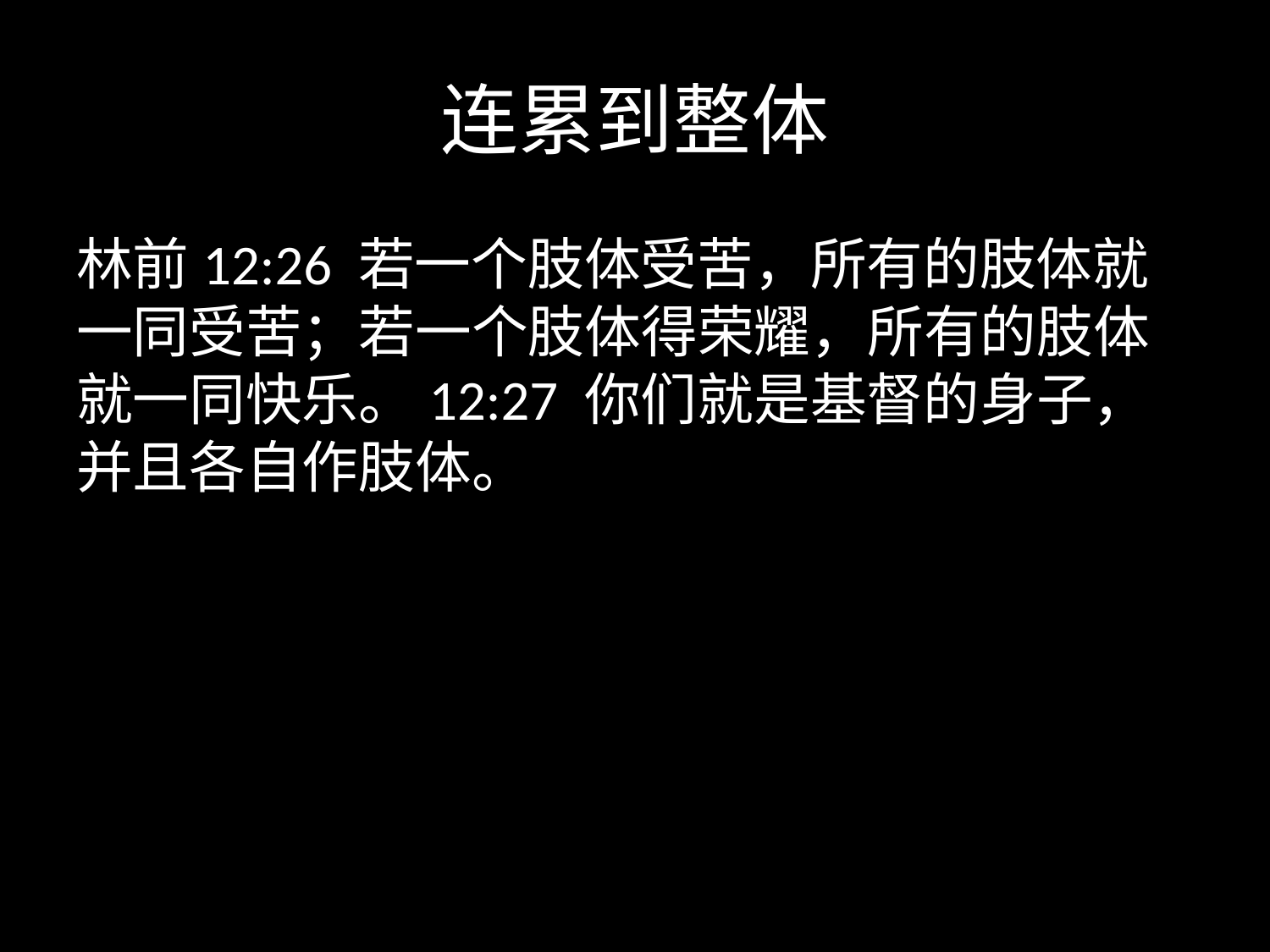

# 连累到整体
林前12:26 若一个肢体受苦，所有的肢体就一同受苦；若一个肢体得荣耀，所有的肢体就一同快乐。12:27 你们就是基督的身子，并且各自作肢体。